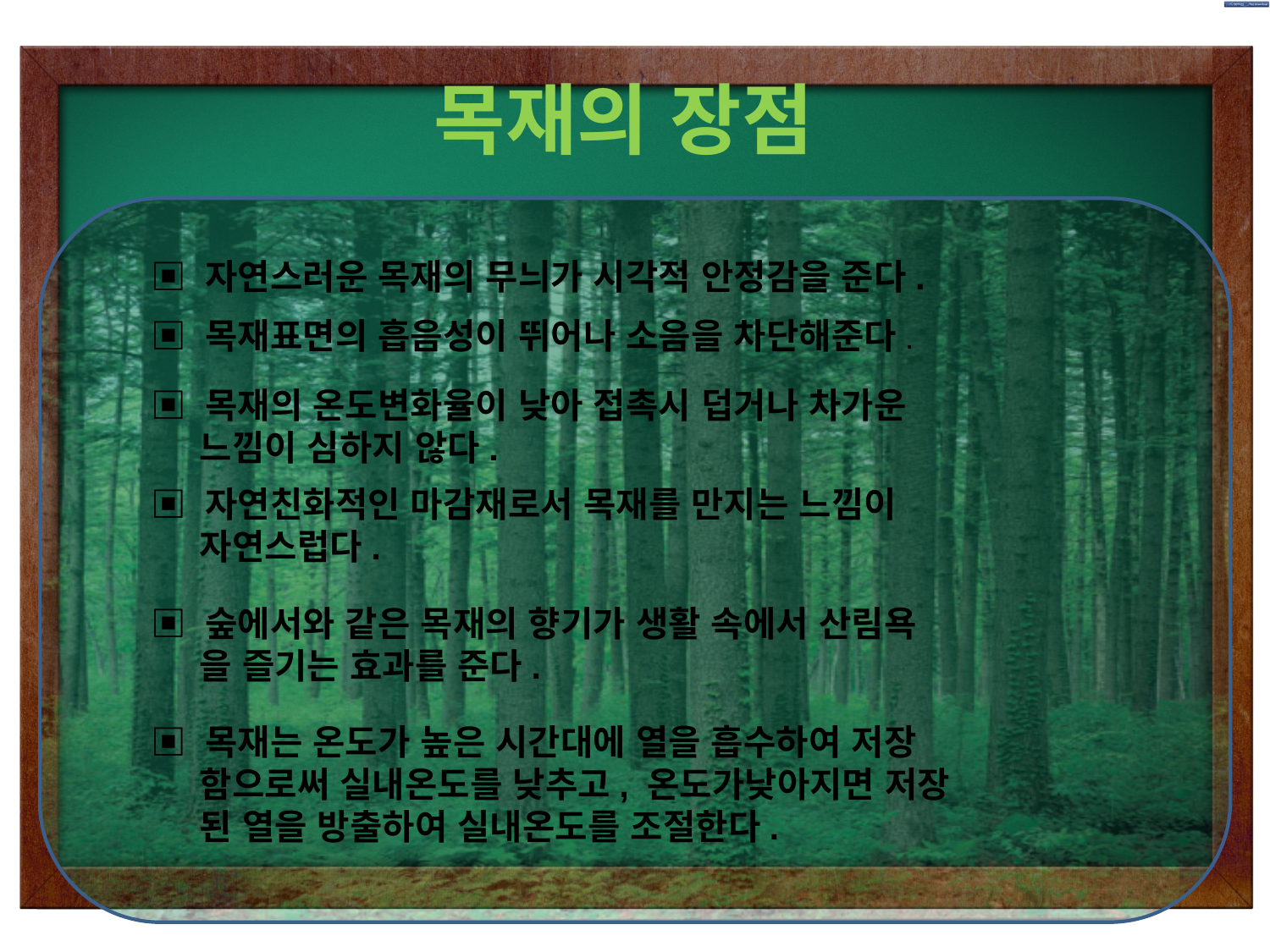

# 목재의 장점

▣ 자연스러운 목재의 무늬가 시각적 안정감을 준다.
▣ 목재표면의 흡음성이 뛰어나 소음을 차단해준다.
▣ 목재의 온도변화율이 낮아 접촉시 덥거나 차가운
    느낌이 심하지 않다.
▣ 자연친화적인 마감재로서 목재를 만지는 느낌이
    자연스럽다.
▣ 숲에서와 같은 목재의 향기가 생활 속에서 산림욕
    을 즐기는 효과를 준다.
▣ 목재는 온도가 높은 시간대에 열을 흡수하여 저장
    함으로써 실내온도를 낮추고, 온도가낮아지면 저장
    된 열을 방출하여 실내온도를 조절한다.